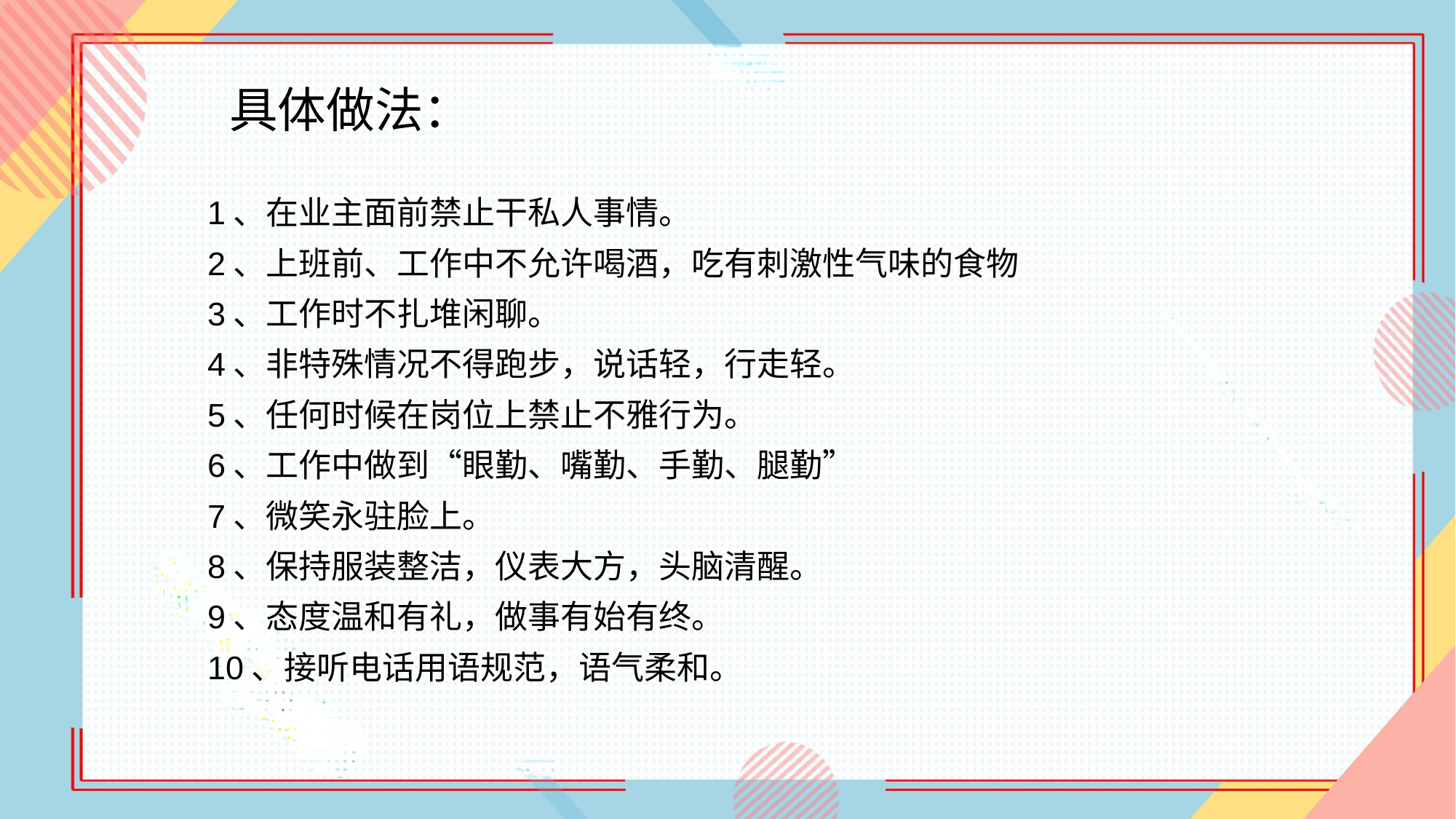

# 具体做法：
1、在业主面前禁止干私人事情。
2、上班前、工作中不允许喝酒，吃有刺激性气味的食物
3、工作时不扎堆闲聊。
4、非特殊情况不得跑步，说话轻，行走轻。
5、任何时候在岗位上禁止不雅行为。
6、工作中做到“眼勤、嘴勤、手勤、腿勤”
7、微笑永驻脸上。
8、保持服装整洁，仪表大方，头脑清醒。
9、态度温和有礼，做事有始有终。
10、接听电话用语规范，语气柔和。